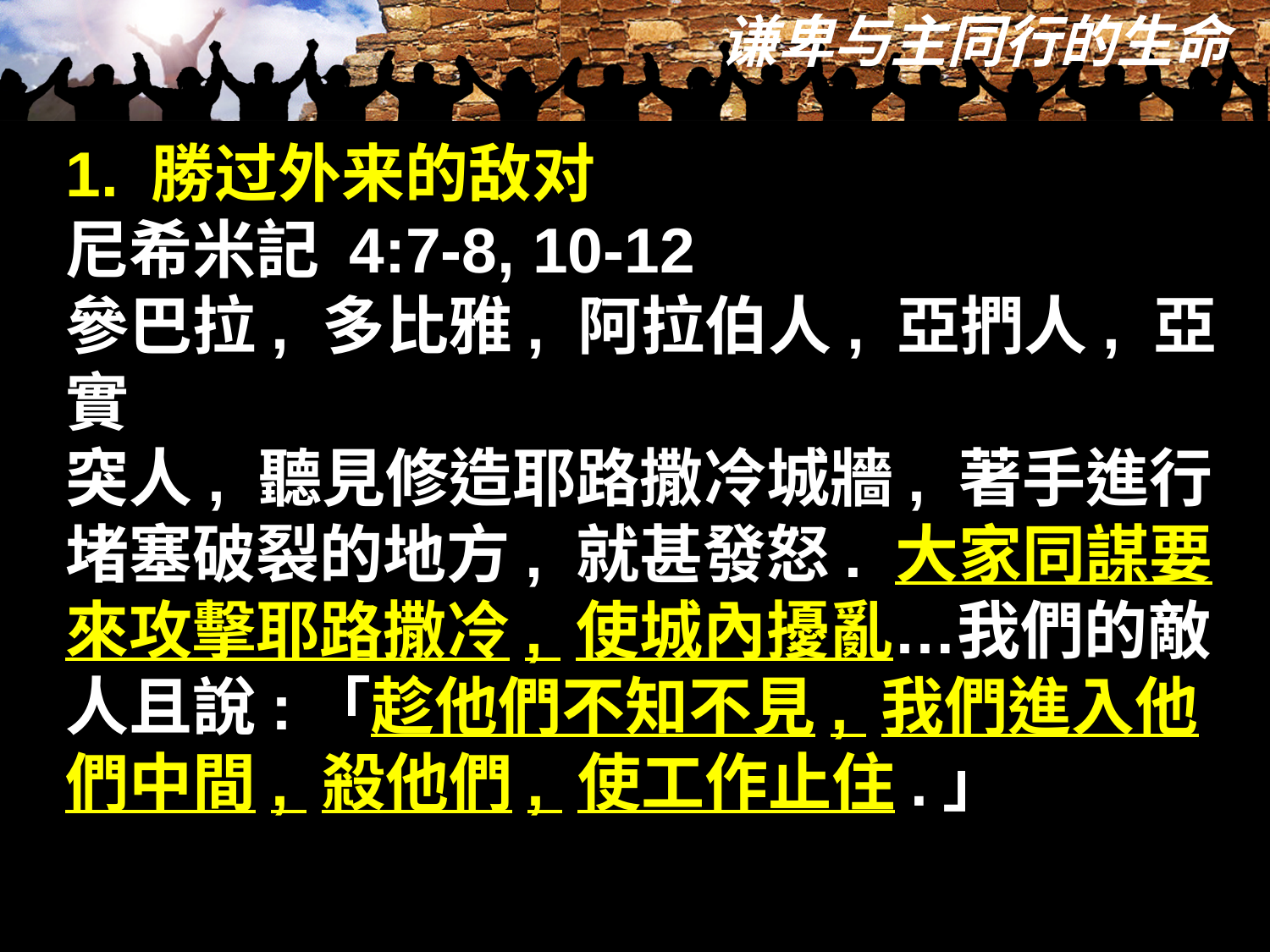

1. 勝过外来的敌对
尼希米記 4:7-8, 10-12
參巴拉, 多比雅, 阿拉伯人, 亞捫人, 亞實
突人, 聽見修造耶路撒冷城牆, 著手進行堵塞破裂的地方, 就甚發怒. 大家同謀要來攻擊耶路撒冷, 使城內擾亂…我們的敵人且說:「趁他們不知不見, 我們進入他們中間, 殺他們, 使工作止住.」